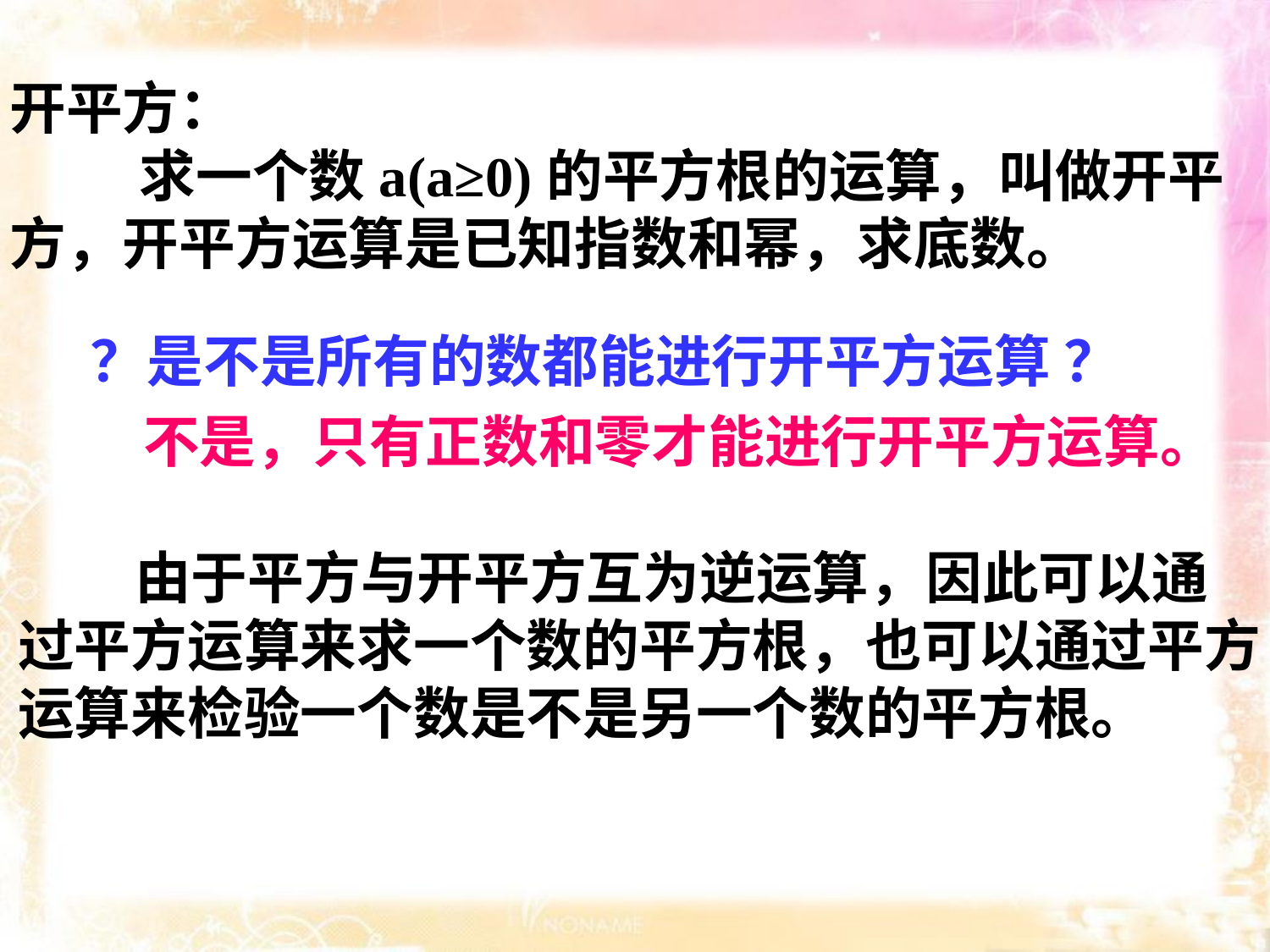

开平方：
         求一个数a(a≥0)的平方根的运算，叫做开平
方，开平方运算是已知指数和幂，求底数。
     ？是不是所有的数都能进行开平方运算 ？
不是，只有正数和零才能进行开平方运算。
        由于平方与开平方互为逆运算，因此可以通过平方运算来求一个数的平方根，也可以通过平方运算来检验一个数是不是另一个数的平方根。